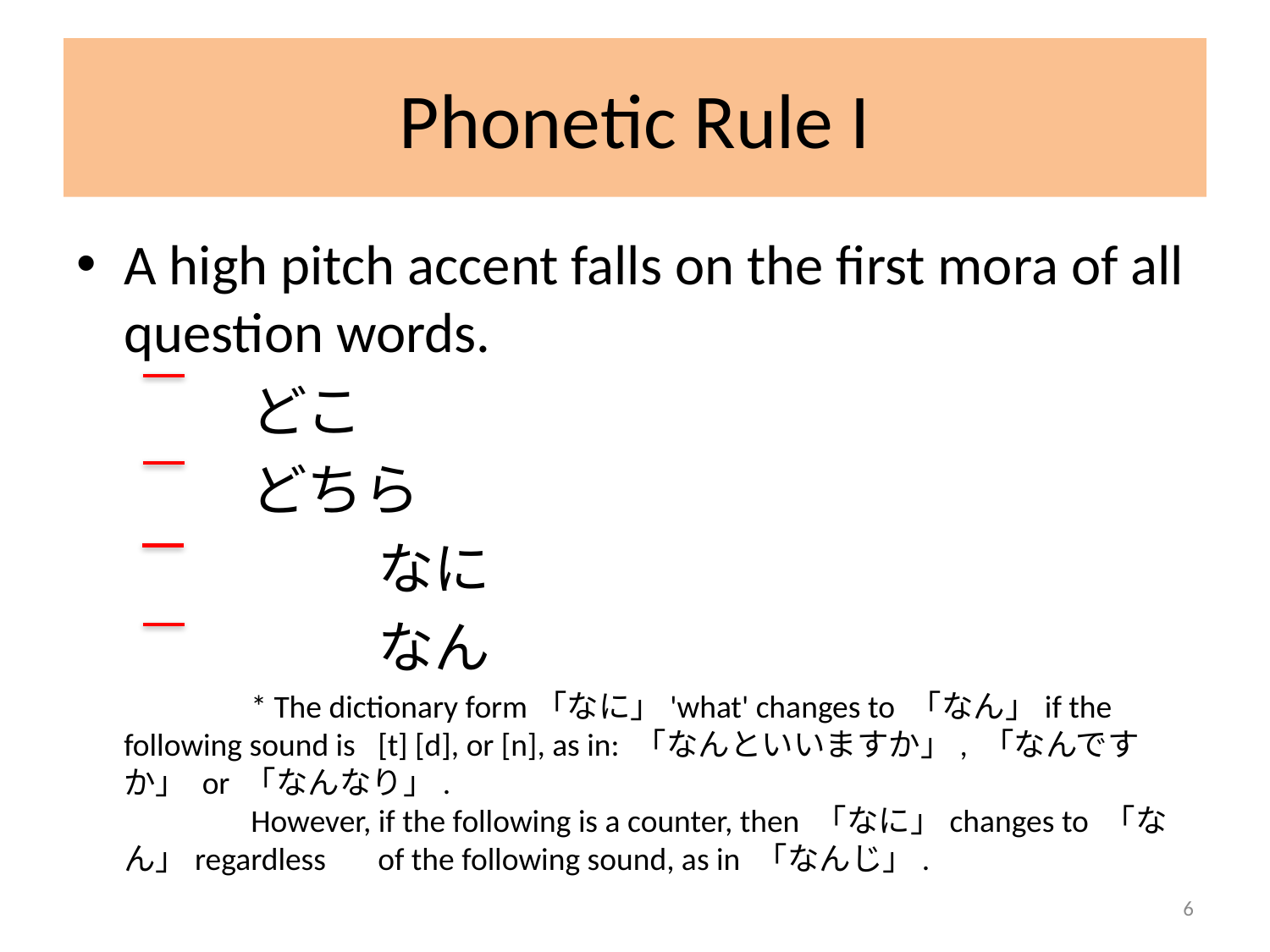

# Phonetic Rule I
A high pitch accent falls on the first mora of all question words.
		どこ
		どちら
　		なに
　		なん
		* The dictionary form「なに」'what' changes to 「なん」if the following sound is 	[t] [d], or [n], as in: 「なんといいますか」, 「なんですか」 or 「なんなり」.
	However, if the following is a counter, then 「なに」changes to 「なん」regardless 	of the following sound, as in 「なんじ」.

6